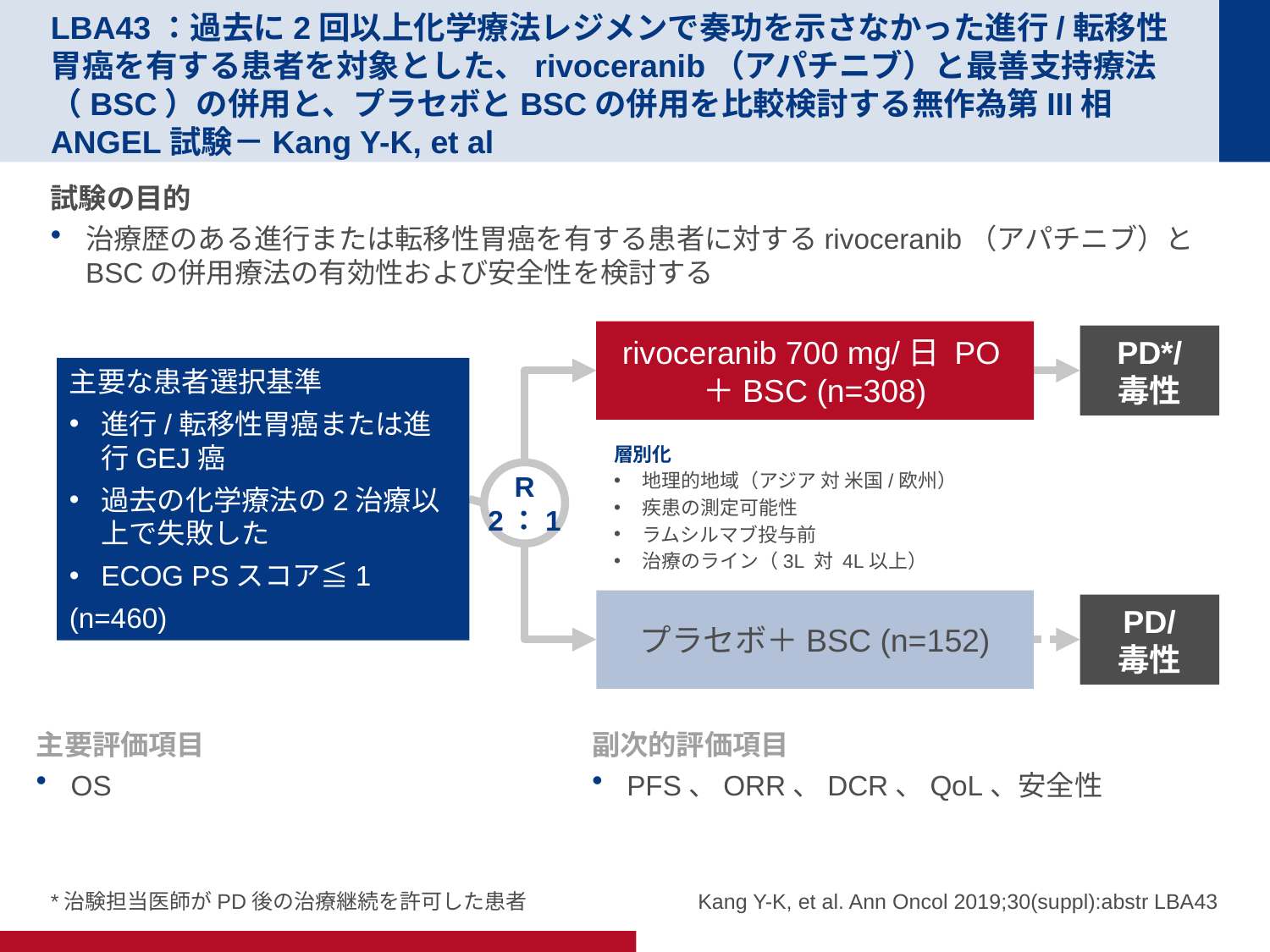

# LBA43：過去に2回以上化学療法レジメンで奏功を示さなかった進行/転移性胃癌を有する患者を対象とした、rivoceranib（アパチニブ）と最善支持療法（BSC）の併用と、プラセボとBSCの併用を比較検討する無作為第III相ANGEL試験－Kang Y-K, et al
試験の目的
治療歴のある進行または転移性胃癌を有する患者に対するrivoceranib（アパチニブ）とBSCの併用療法の有効性および安全性を検討する
rivoceranib 700 mg/日 PO＋BSC (n=308)
PD*/
毒性
主要な患者選択基準
進行/転移性胃癌または進行GEJ癌
過去の化学療法の2治療以上で失敗した
ECOG PSスコア≦1
(n=460)
層別化
地理的地域（アジア 対 米国/欧州）
疾患の測定可能性
ラムシルマブ投与前
治療のライン（3L 対 4L以上）
R
2：1
プラセボ＋BSC (n=152)
PD/
毒性
主要評価項目
OS

副次的評価項目
PFS、ORR、DCR、QoL、安全性
*治験担当医師がPD後の治療継続を許可した患者
Kang Y-K, et al. Ann Oncol 2019;30(suppl):abstr LBA43